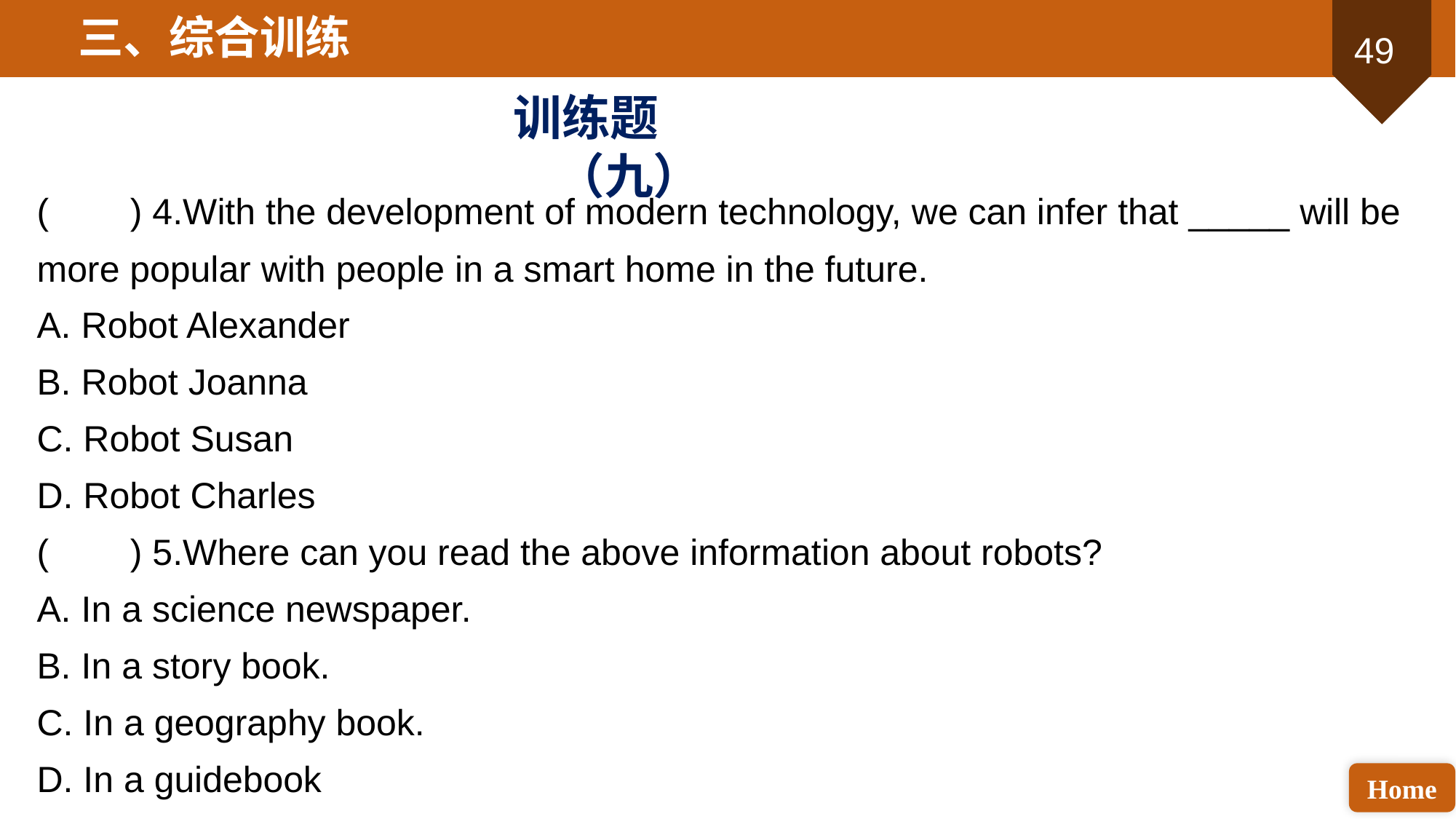

三、综合训练
训练题（九）
(        ) 4.With the development of modern technology, we can infer that _____ will be more popular with people in a smart home in the future.
A. Robot Alexander
B. Robot Joanna
C. Robot Susan
D. Robot Charles
(        ) 5.Where can you read the above information about robots?
A. In a science newspaper.
B. In a story book.
C. In a geography book.
D. In a guidebook